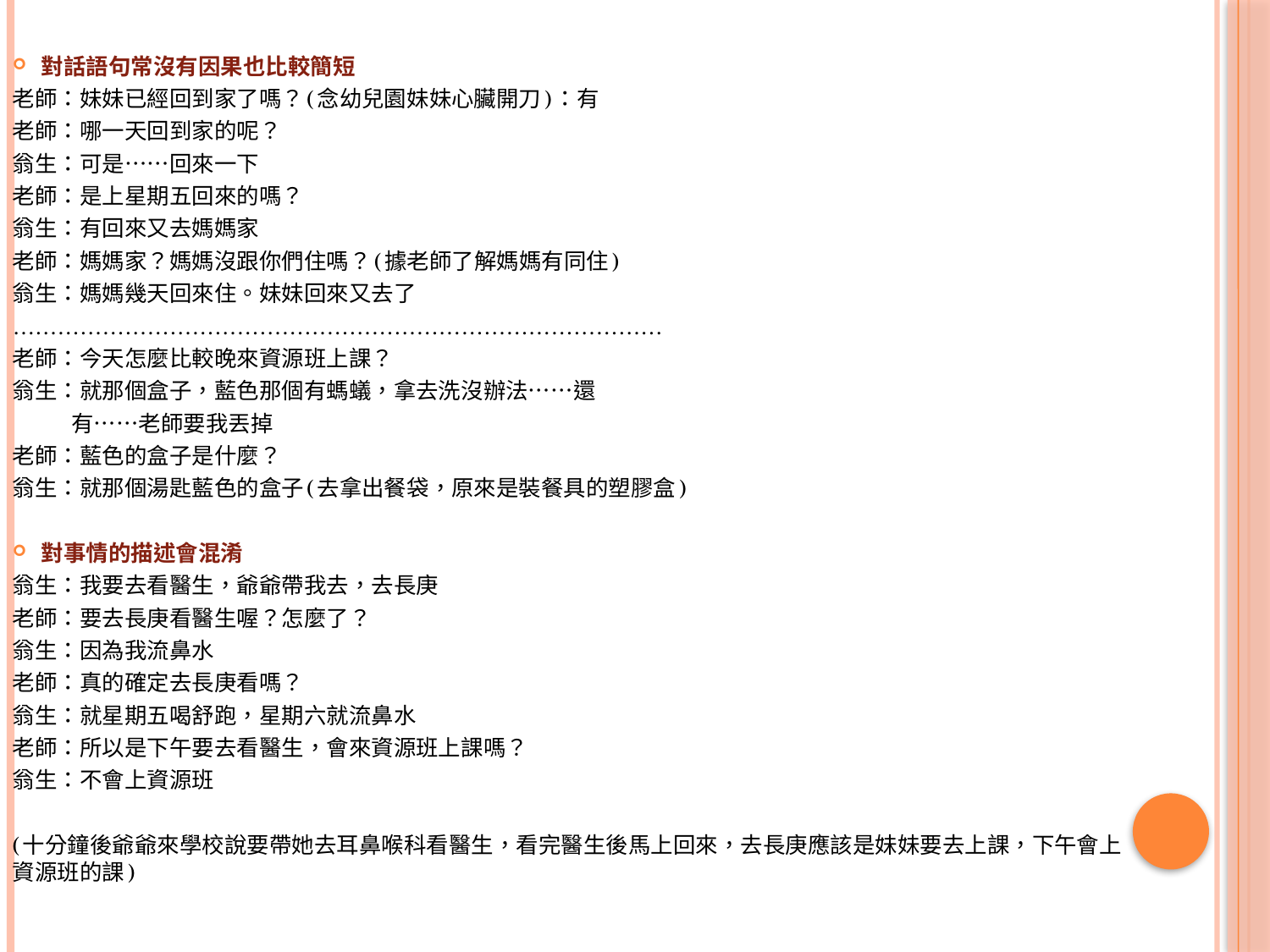

對話語句常沒有因果也比較簡短
老師：妹妹已經回到家了嗎？(念幼兒園妹妹心臟開刀)：有
老師：哪一天回到家的呢？
翁生：可是……回來一下
老師：是上星期五回來的嗎？
翁生：有回來又去媽媽家
老師：媽媽家？媽媽沒跟你們住嗎？(據老師了解媽媽有同住)
翁生：媽媽幾天回來住。妹妹回來又去了
……………………………………………………………………………
老師：今天怎麼比較晚來資源班上課？
翁生：就那個盒子，藍色那個有螞蟻，拿去洗沒辦法……還
           有……老師要我丟掉
老師：藍色的盒子是什麼？
翁生：就那個湯匙藍色的盒子(去拿出餐袋，原來是裝餐具的塑膠盒)

對事情的描述會混淆
翁生：我要去看醫生，爺爺帶我去，去長庚
老師：要去長庚看醫生喔？怎麼了？
翁生：因為我流鼻水
老師：真的確定去長庚看嗎？
翁生：就星期五喝舒跑，星期六就流鼻水
老師：所以是下午要去看醫生，會來資源班上課嗎？
翁生：不會上資源班

(十分鐘後爺爺來學校說要帶她去耳鼻喉科看醫生，看完醫生後馬上回來，去長庚應該是妹妹要去上課，下午會上資源班的課)